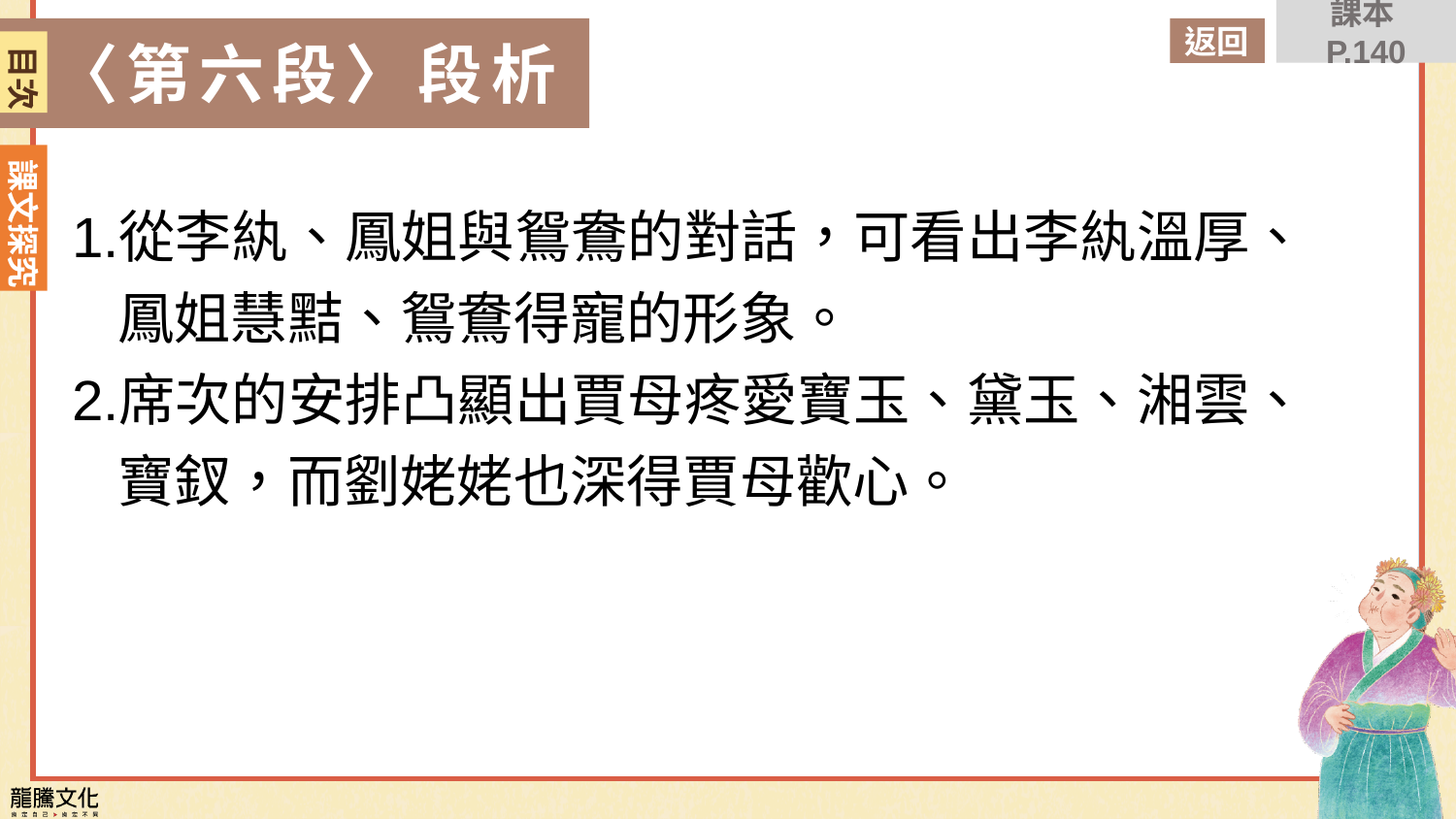

課本P.140

返回
〈第六段〉段析
目次
從李紈、鳳姐與鴛鴦的對話，可看出李紈溫厚、鳳姐慧黠、鴛鴦得寵的形象。
席次的安排凸顯出賈母疼愛寶玉、黛玉、湘雲、寶釵，而劉姥姥也深得賈母歡心。